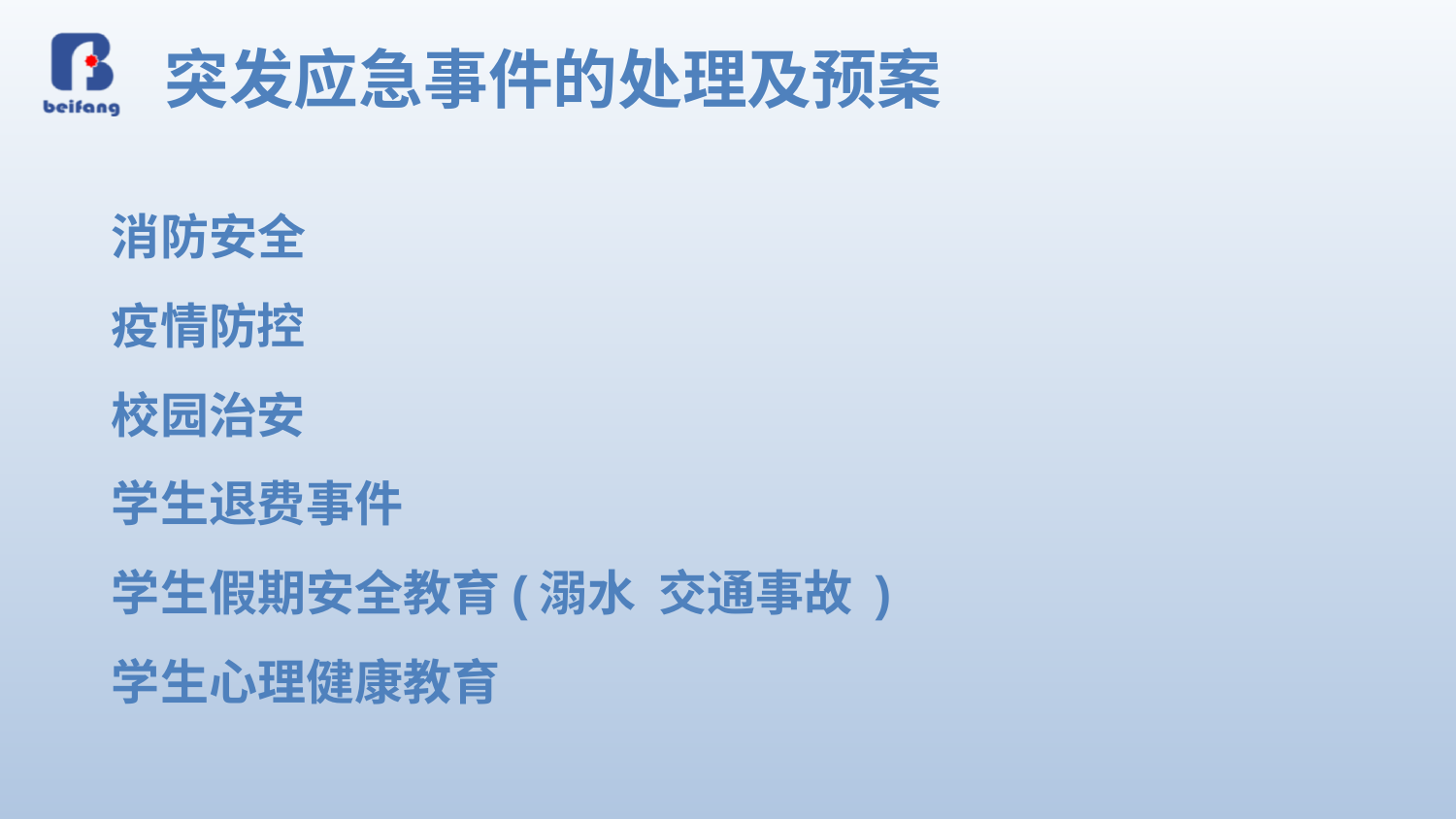

突发应急事件的处理及预案
消防安全
疫情防控
校园治安
学生退费事件
学生假期安全教育(溺水  交通事故 )
学生心理健康教育